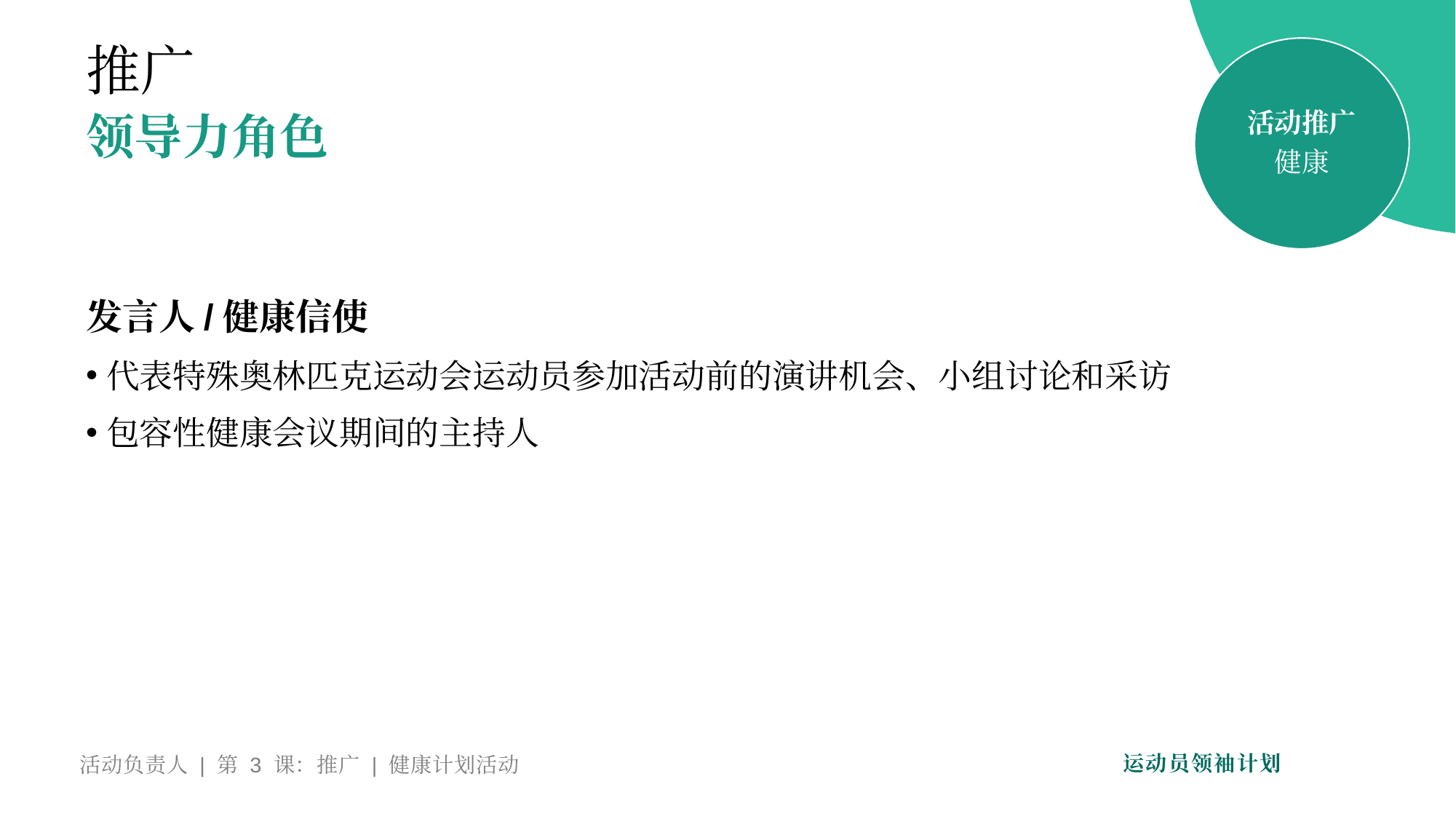

推广

活动推广
健康
领导力角色
发言人/健康信使
代表特殊奥林匹克运动会运动员参加活动前的演讲机会、小组讨论和采访
包容性健康会议期间的主持人
活动负责人 | 第 3 课：推广 | 健康计划活动